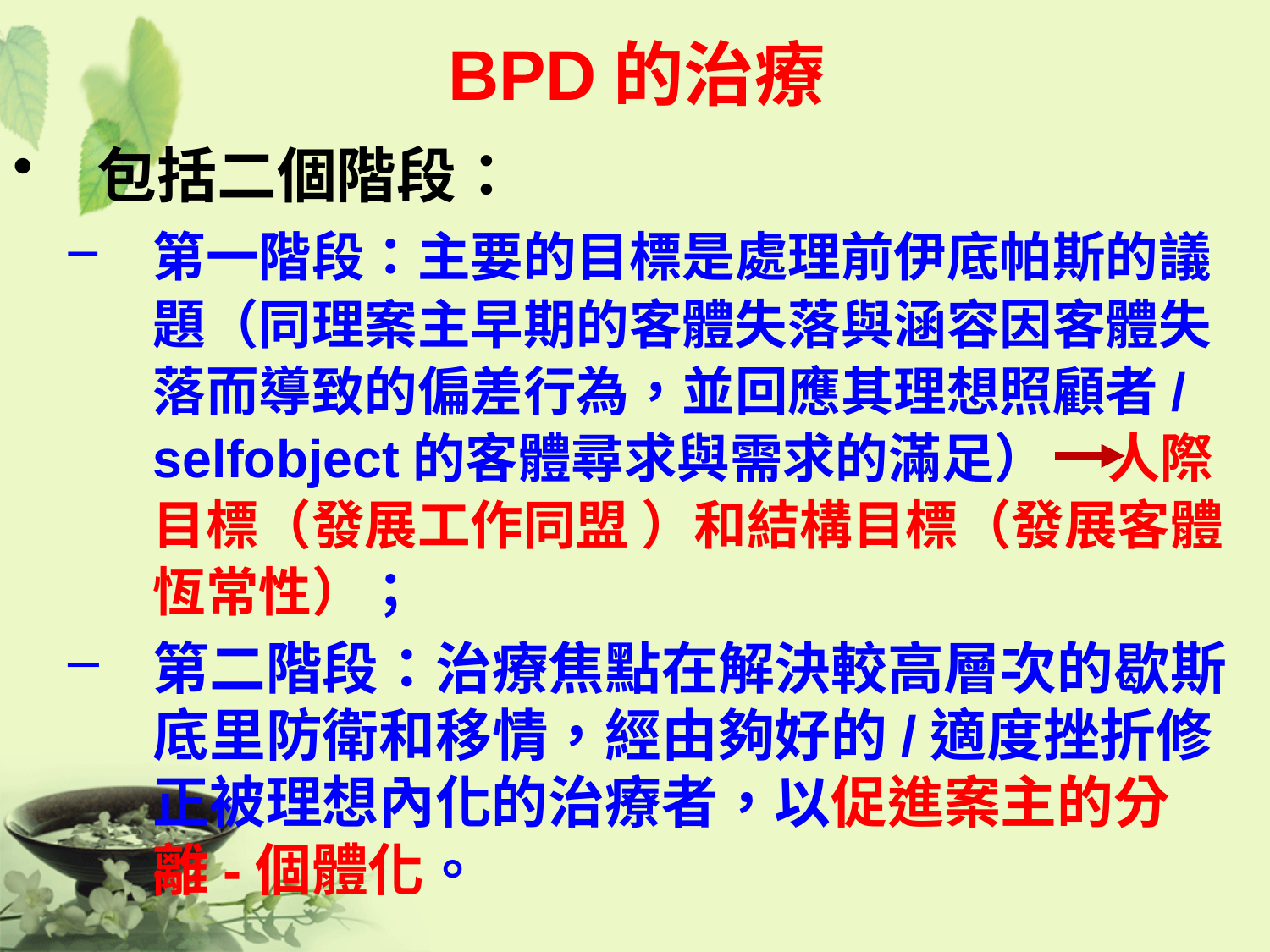

# BPD的治療
包括二個階段：
第一階段：主要的目標是處理前伊底帕斯的議題（同理案主早期的客體失落與涵容因客體失落而導致的偏差行為，並回應其理想照顧者/selfobject的客體尋求與需求的滿足）     人際目標（發展工作同盟 ）和結構目標（發展客體恆常性）；
第二階段：治療焦點在解決較高層次的歇斯底里防衛和移情，經由夠好的/適度挫折修正被理想內化的治療者，以促進案主的分離-個體化。